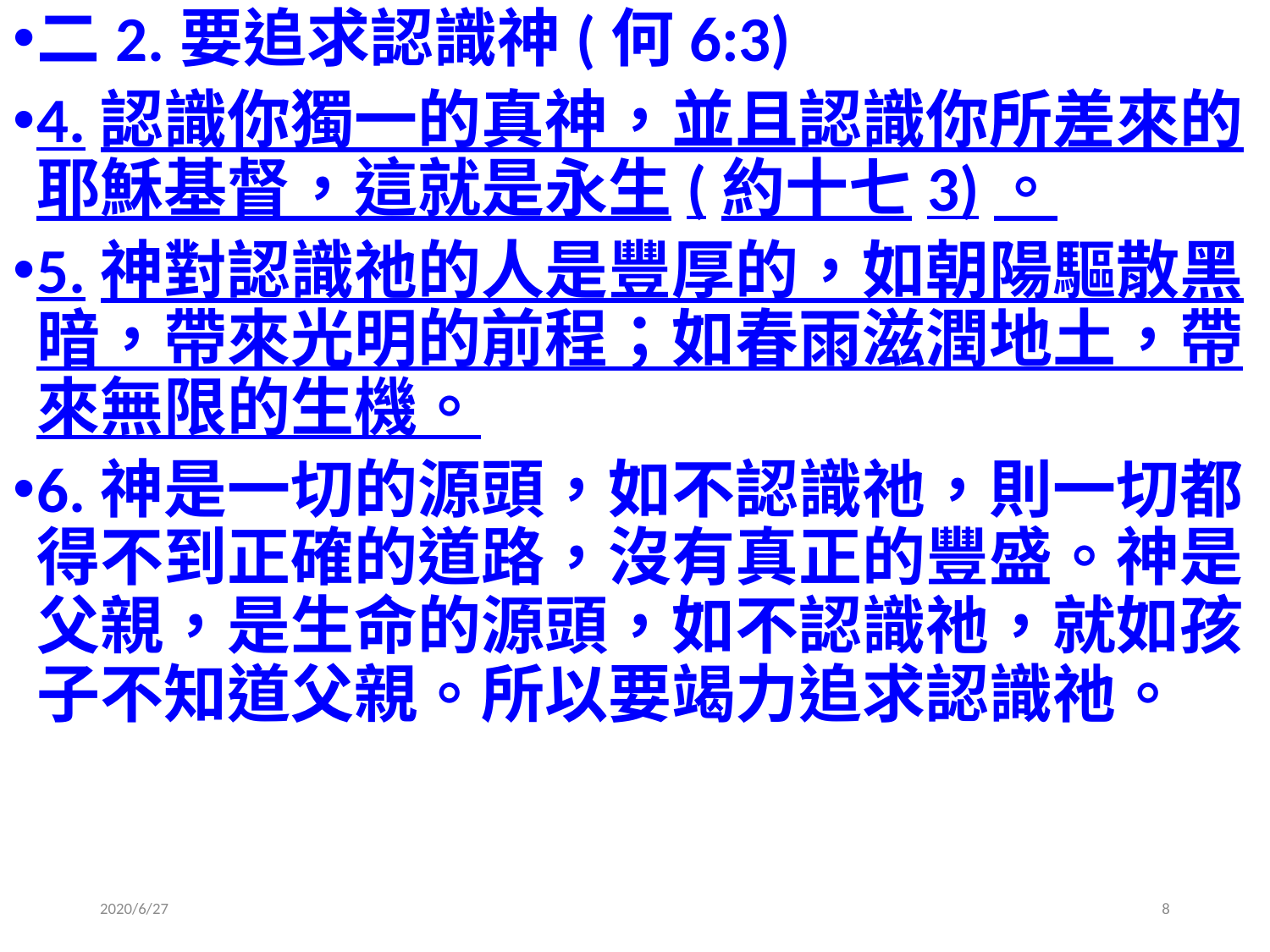

二2.要追求認識神(何6:3)
4.認識你獨一的真神，並且認識你所差來的耶穌基督，這就是永生(約十七3)。
5.神對認識祂的人是豐厚的，如朝陽驅散黑暗，帶來光明的前程；如春雨滋潤地土，帶來無限的生機。
6.神是一切的源頭，如不認識祂，則一切都得不到正確的道路，沒有真正的豐盛。神是父親，是生命的源頭，如不認識祂，就如孩子不知道父親。所以要竭力追求認識祂。

2020/6/27
8